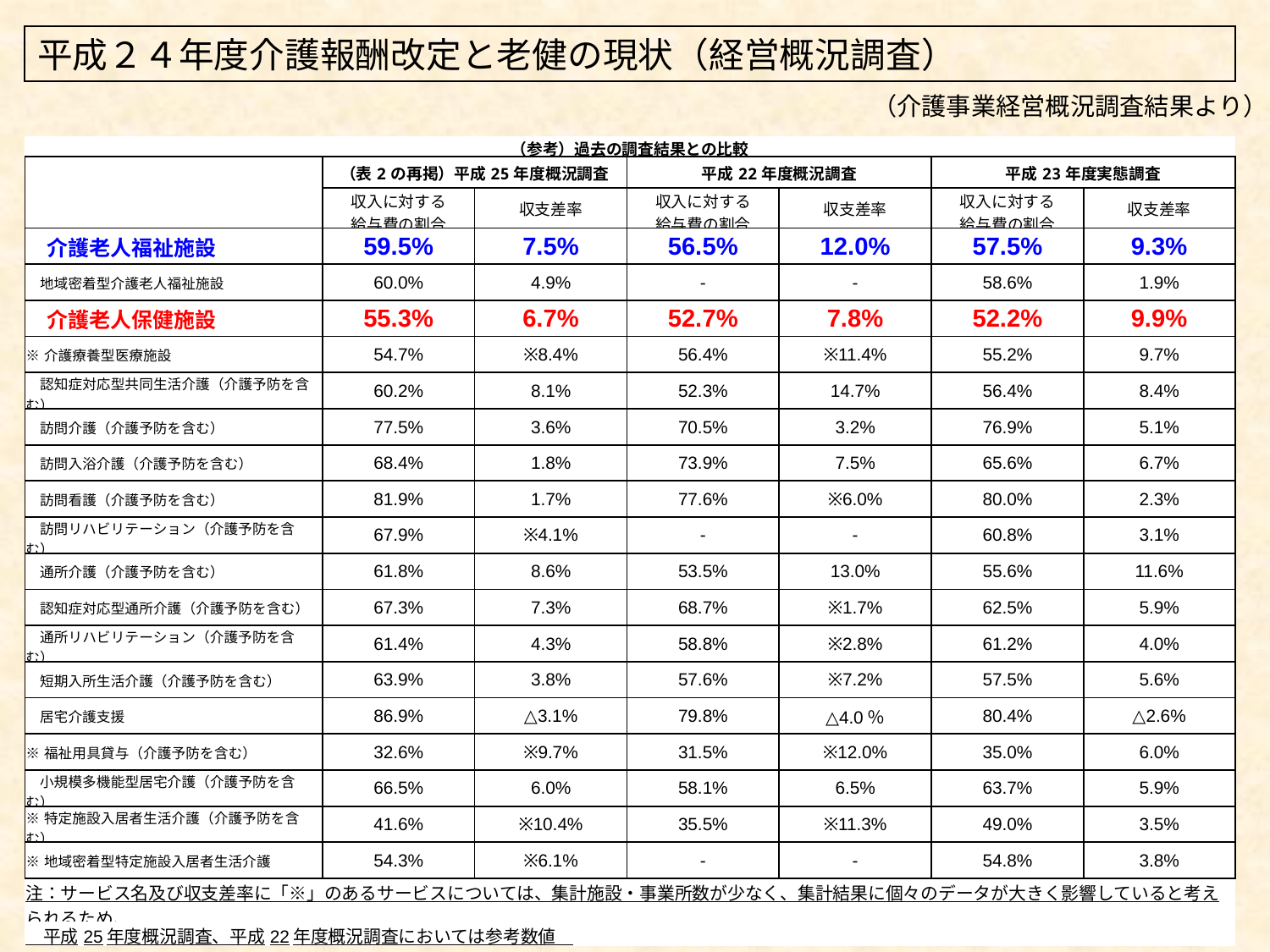

平成２４年度介護報酬改定と老健の現状（経営概況調査）
（介護事業経営概況調査結果より）
| （参考）過去の調査結果との比較 |  |  |  |  |  |  |
| --- | --- | --- | --- | --- | --- | --- |
|  | （表2の再掲）平成25年度概況調査 |  | 平成22年度概況調査 |  | 平成23年度実態調査 |  |
|  | 収入に対する 給与費の割合 | 収支差率 | 収入に対する 給与費の割合 | 収支差率 | 収入に対する 給与費の割合 | 収支差率 |
| 介護老人福祉施設 | 59.5% | 7.5% | 56.5% | 12.0% | 57.5% | 9.3% |
| 地域密着型介護老人福祉施設 | 60.0% | 4.9% | - | - | 58.6% | 1.9% |
| 介護老人保健施設 | 55.3% | 6.7% | 52.7% | 7.8% | 52.2% | 9.9% |
| ※介護療養型医療施設 | 54.7% | ※8.4% | 56.4% | ※11.4% | 55.2% | 9.7% |
| 認知症対応型共同生活介護（介護予防を含む） | 60.2% | 8.1% | 52.3% | 14.7% | 56.4% | 8.4% |
| 訪問介護（介護予防を含む） | 77.5% | 3.6% | 70.5% | 3.2% | 76.9% | 5.1% |
| 訪問入浴介護（介護予防を含む） | 68.4% | 1.8% | 73.9% | 7.5% | 65.6% | 6.7% |
| 訪問看護（介護予防を含む） | 81.9% | 1.7% | 77.6% | ※6.0% | 80.0% | 2.3% |
| 訪問リハビリテーション（介護予防を含む） | 67.9% | ※4.1% | - | - | 60.8% | 3.1% |
| 通所介護（介護予防を含む） | 61.8% | 8.6% | 53.5% | 13.0% | 55.6% | 11.6% |
| 認知症対応型通所介護（介護予防を含む） | 67.3% | 7.3% | 68.7% | ※1.7% | 62.5% | 5.9% |
| 通所リハビリテーション（介護予防を含む） | 61.4% | 4.3% | 58.8% | ※2.8% | 61.2% | 4.0% |
| 短期入所生活介護（介護予防を含む） | 63.9% | 3.8% | 57.6% | ※7.2% | 57.5% | 5.6% |
| 居宅介護支援 | 86.9% | △3.1% | 79.8% | △4.0％ | 80.4% | △2.6% |
| ※福祉用具貸与（介護予防を含む） | 32.6% | ※9.7% | 31.5% | ※12.0% | 35.0% | 6.0% |
| 小規模多機能型居宅介護（介護予防を含む） | 66.5% | 6.0% | 58.1% | 6.5% | 63.7% | 5.9% |
| ※特定施設入居者生活介護（介護予防を含む） | 41.6% | ※10.4% | 35.5% | ※11.3% | 49.0% | 3.5% |
| ※地域密着型特定施設入居者生活介護 | 54.3% | ※6.1% | - | - | 54.8% | 3.8% |
| 注：サービス名及び収支差率に「※」のあるサービスについては、集計施設・事業所数が少なく、集計結果に個々のデータが大きく影響していると考えられるため、 |  |  |  |  |  |  |
| 平成25年度概況調査、平成22年度概況調査においては参考数値 |  |  |  |  |  |  |